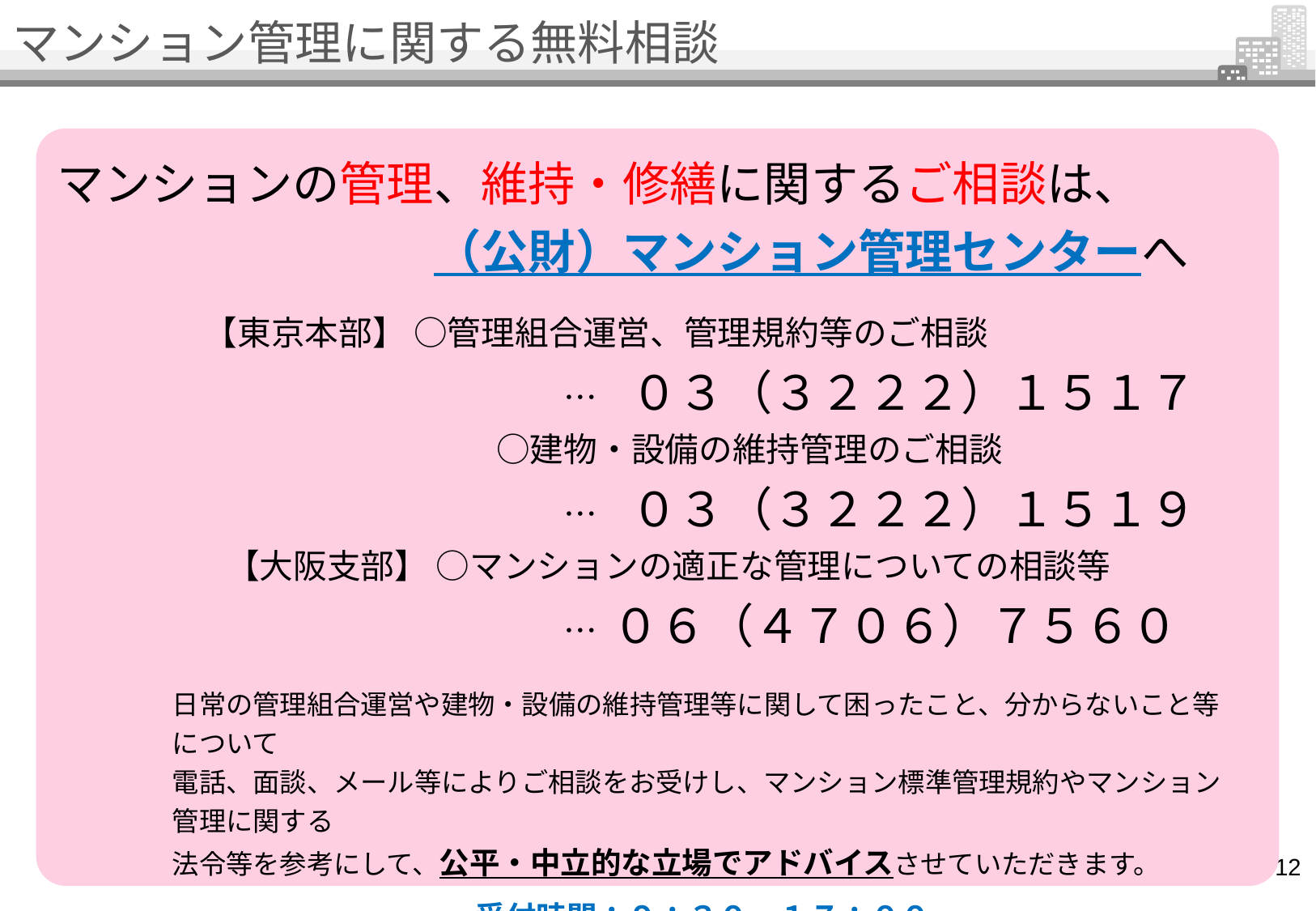

# マンション管理に関する無料相談
マンションの管理、維持・修繕に関するご相談は、
　　　　　　　　（公財）マンション管理センターへ

　　　  　　【東京本部】 ○管理組合運営、管理規約等のご相談
　　　　　　　　　　　　　　　…　０３（３２２２）１５１７
　　　　　　　　　　　　　○建物・設備の維持管理のご相談
　　　　　　　　　　　　　　　…　０３（３２２２）１５１９
　　　　　【大阪支部】 ○マンションの適正な管理についての相談等
　　　　　　　　　　　　　　　…  ０６（４７０６）７５６０
日常の管理組合運営や建物・設備の維持管理等に関して困ったこと、分からないこと等について
電話、面談、メール等によりご相談をお受けし、マンション標準管理規約やマンション管理に関する
法令等を参考にして、公平・中立的な立場でアドバイスさせていただきます。

　　　　　　　　　　受付時間：９：３０～１７：００（土日祝休日、年末年始除く）
12